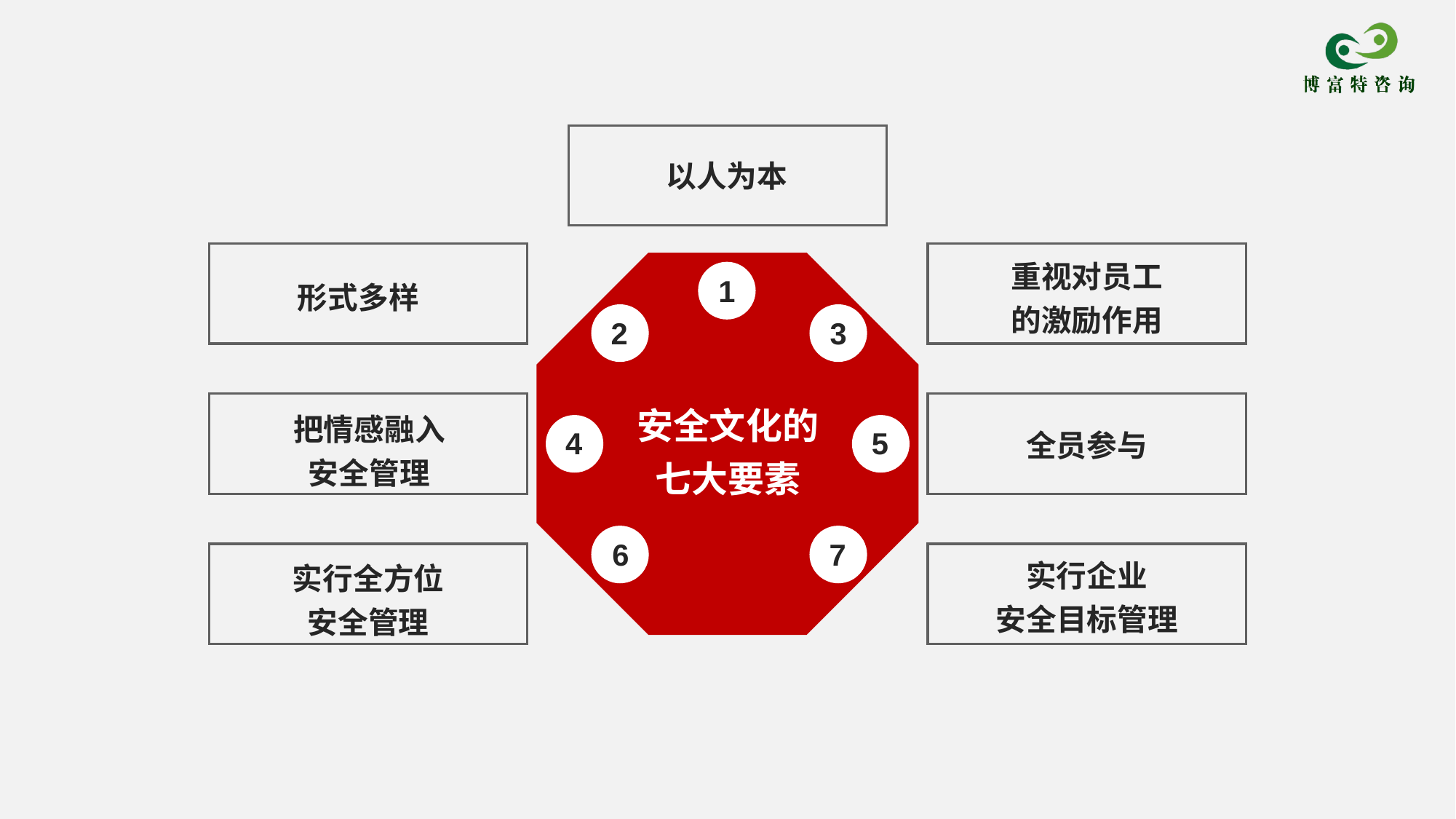

以人为本

重视对员工
的激励作用

1
形式多样

2
3
安全文化的
七大要素

把情感融入
安全管理

4
5
全员参与

6
7

实行企业
安全目标管理
实行全方位
安全管理